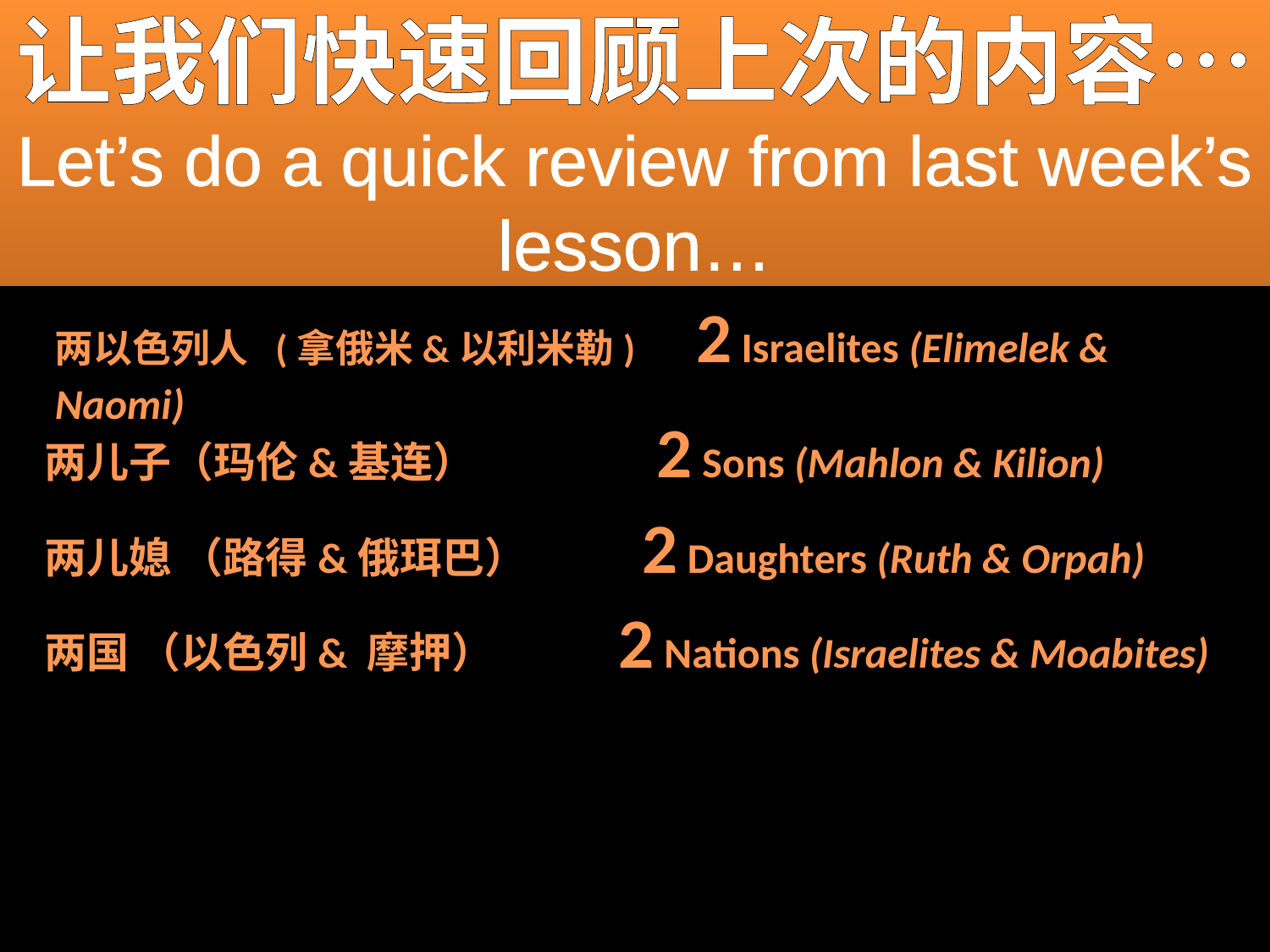

让我们快速回顾上次的内容…
Let’s do a quick review from last week’s lesson…
两以色列人  (拿俄米&以利米勒)       2 Israelites (Elimelek & Naomi)
两儿子（玛伦&基连）                  2 Sons (Mahlon & Kilion)
两儿媳 （路得&俄珥巴）           2 Daughters (Ruth & Orpah)
两国 （以色列& 摩押）            2 Nations (Israelites & Moabites)